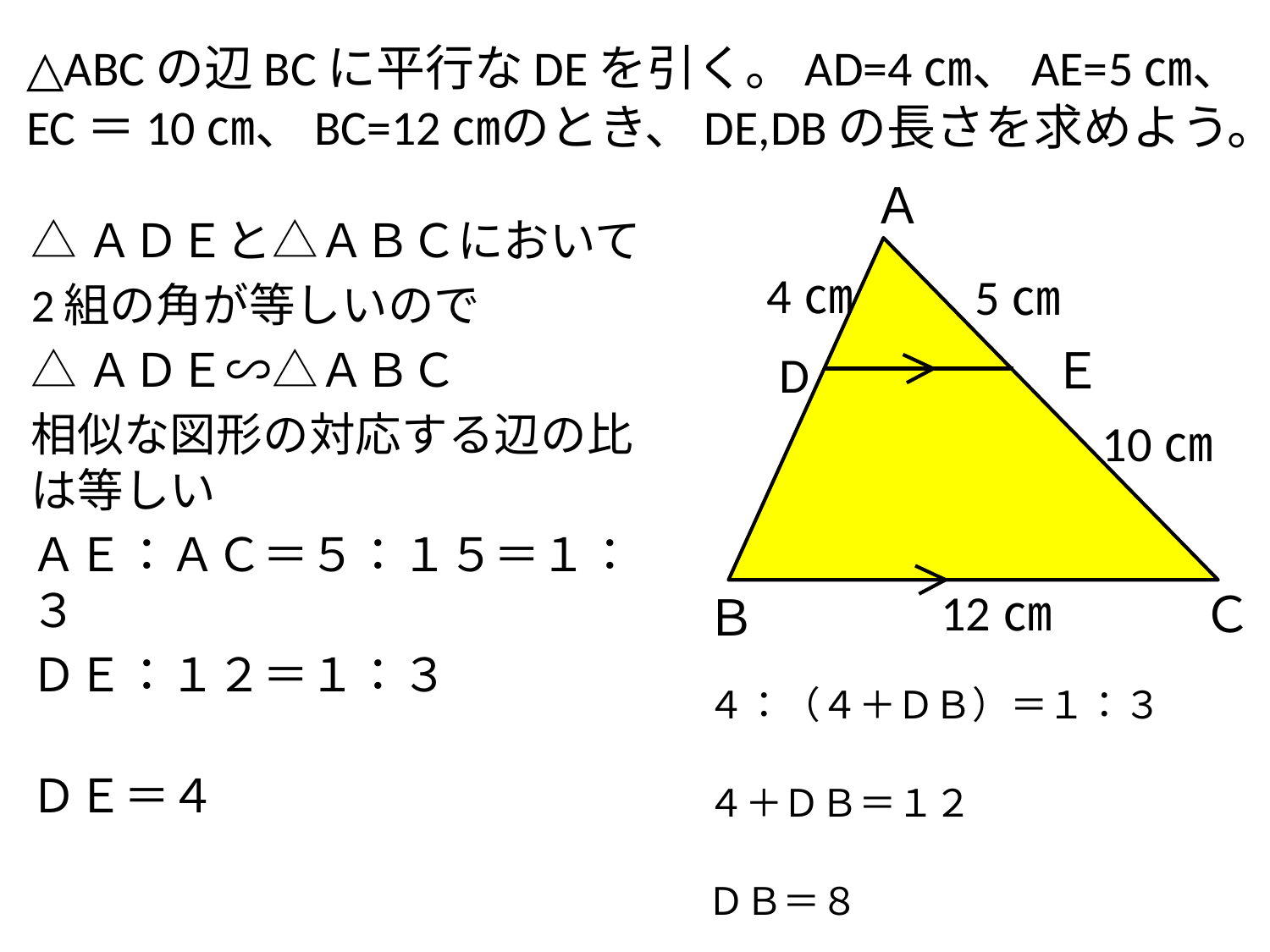

# △ABCの辺BCに平行なDEを引く。AD=4㎝、AE=5㎝、EC＝10㎝、BC=12㎝のとき、DE,DBの長さを求めよう。
Ａ

Ｃ
Ｂ
△ＡＤＥと△ＡＢＣにおいて
2組の角が等しいので
△ＡＤＥ∽△ＡＢＣ
相似な図形の対応する辺の比は等しい
ＡＥ：ＡＣ＝５：１５＝１：３
ＤＥ：１２＝１：３
ＤＥ＝４
4㎝
5㎝
Ｅ
D

10㎝

12㎝
４：（４＋ＤＢ）＝１：３
４＋ＤＢ＝１２
ＤＢ＝８